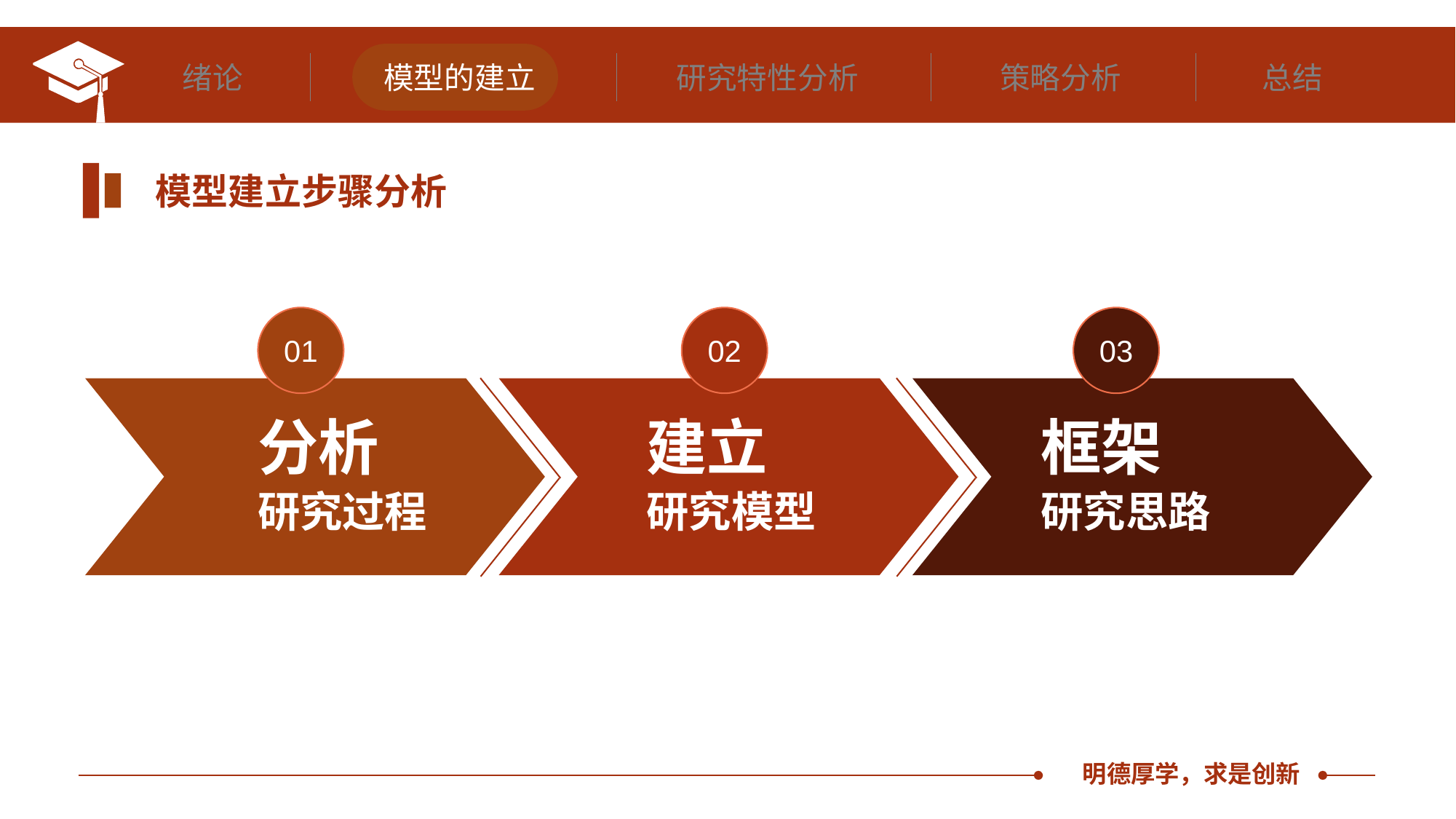

绪论
模型的建立
研究特性分析
策略分析
总结

模型建立步骤分析

01
02
03

分析
建立
框架
研究过程
研究模型
研究思路